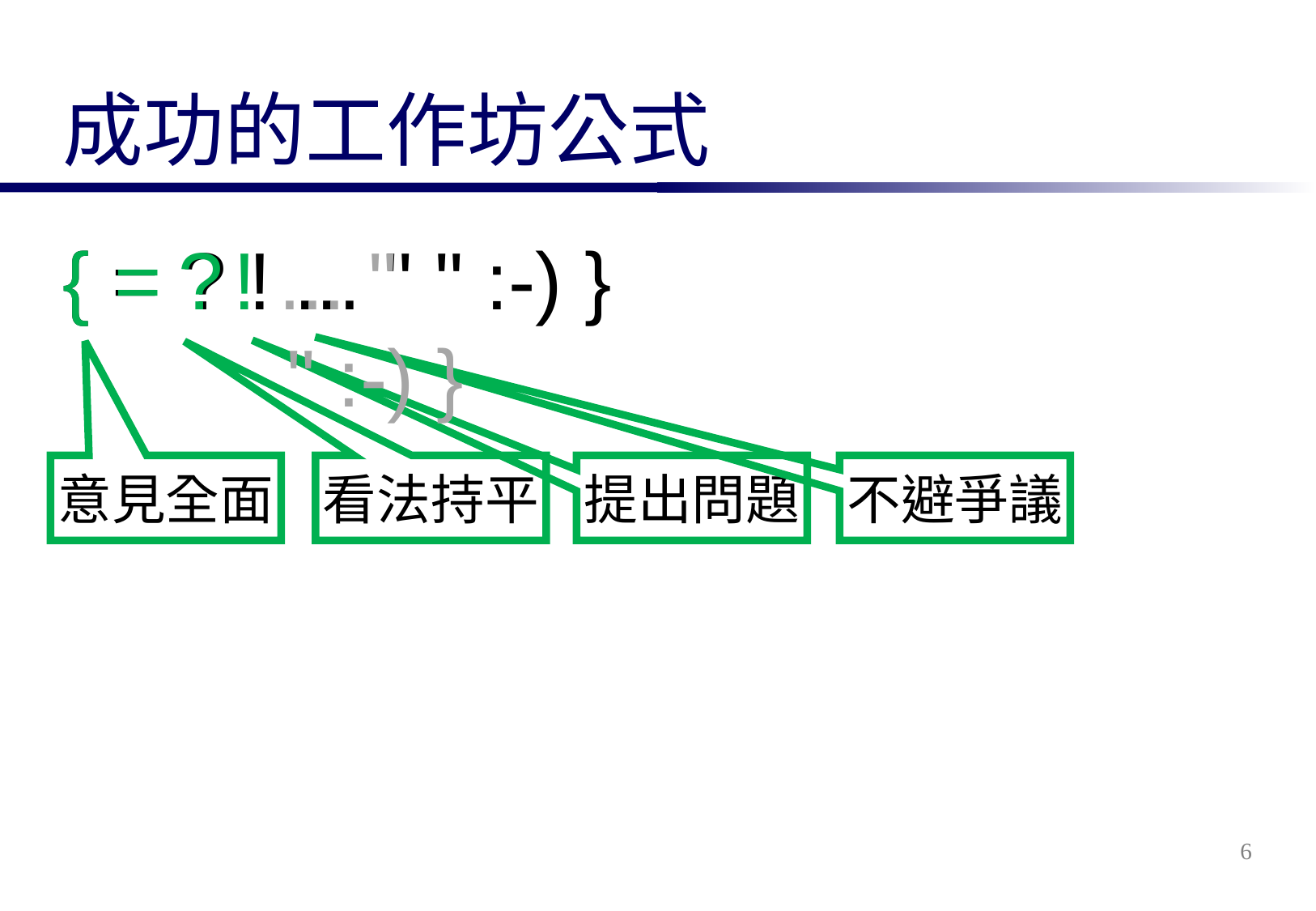

# 成功的工作坊公式
! ... " " :-) }
{ = ? ! ... " " :-) }
{
=
?
意見全面
看法持平
提出問題
不避爭議
6